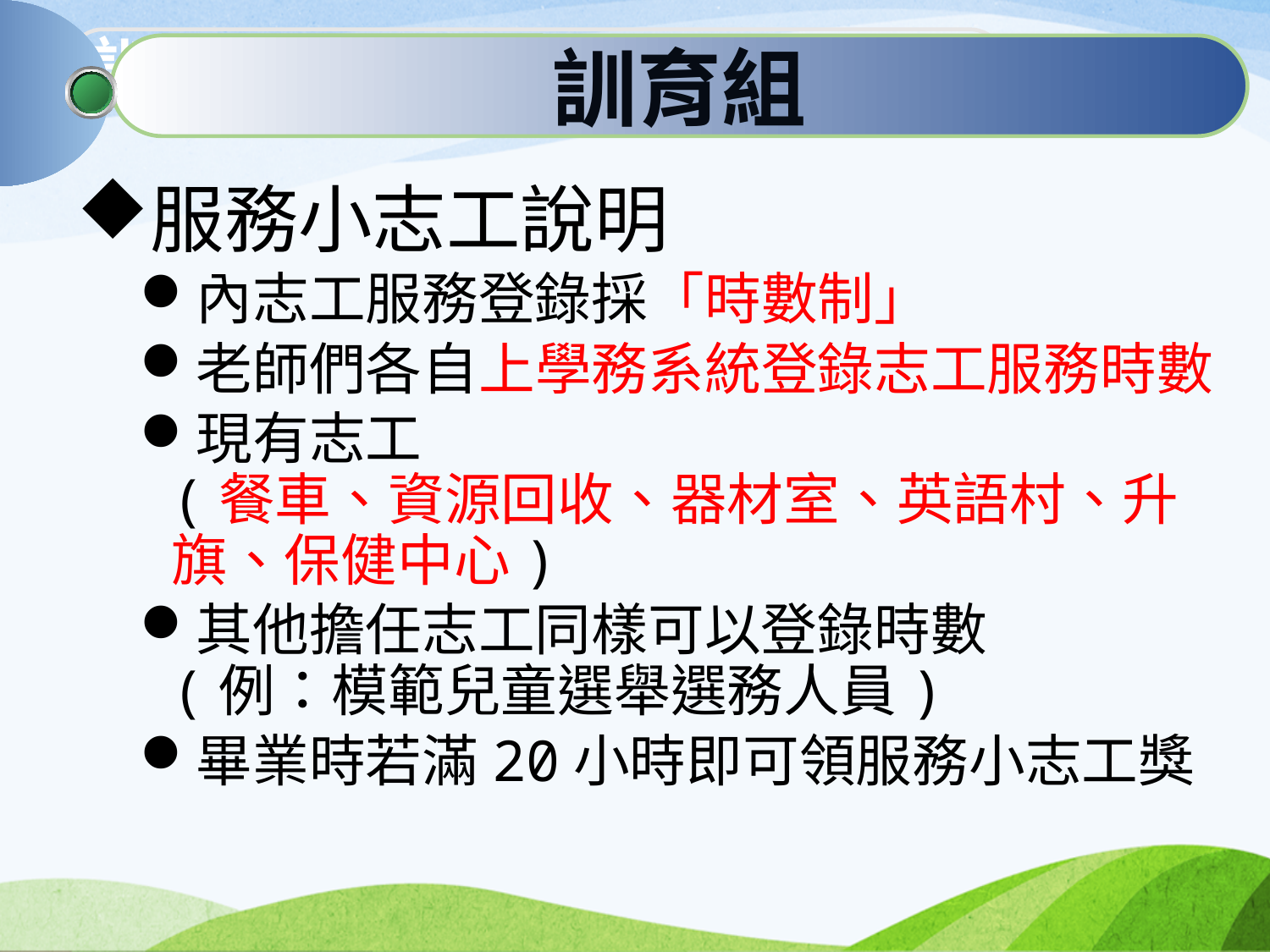

訓育組
訓育組

服務小志工說明
內志工服務登錄採「時數制」
老師們各自上學務系統登錄志工服務時數
現有志工
(餐車、資源回收、器材室、英語村、升旗、保健中心)
其他擔任志工同樣可以登錄時數
(例：模範兒童選舉選務人員)
畢業時若滿20小時即可領服務小志工獎